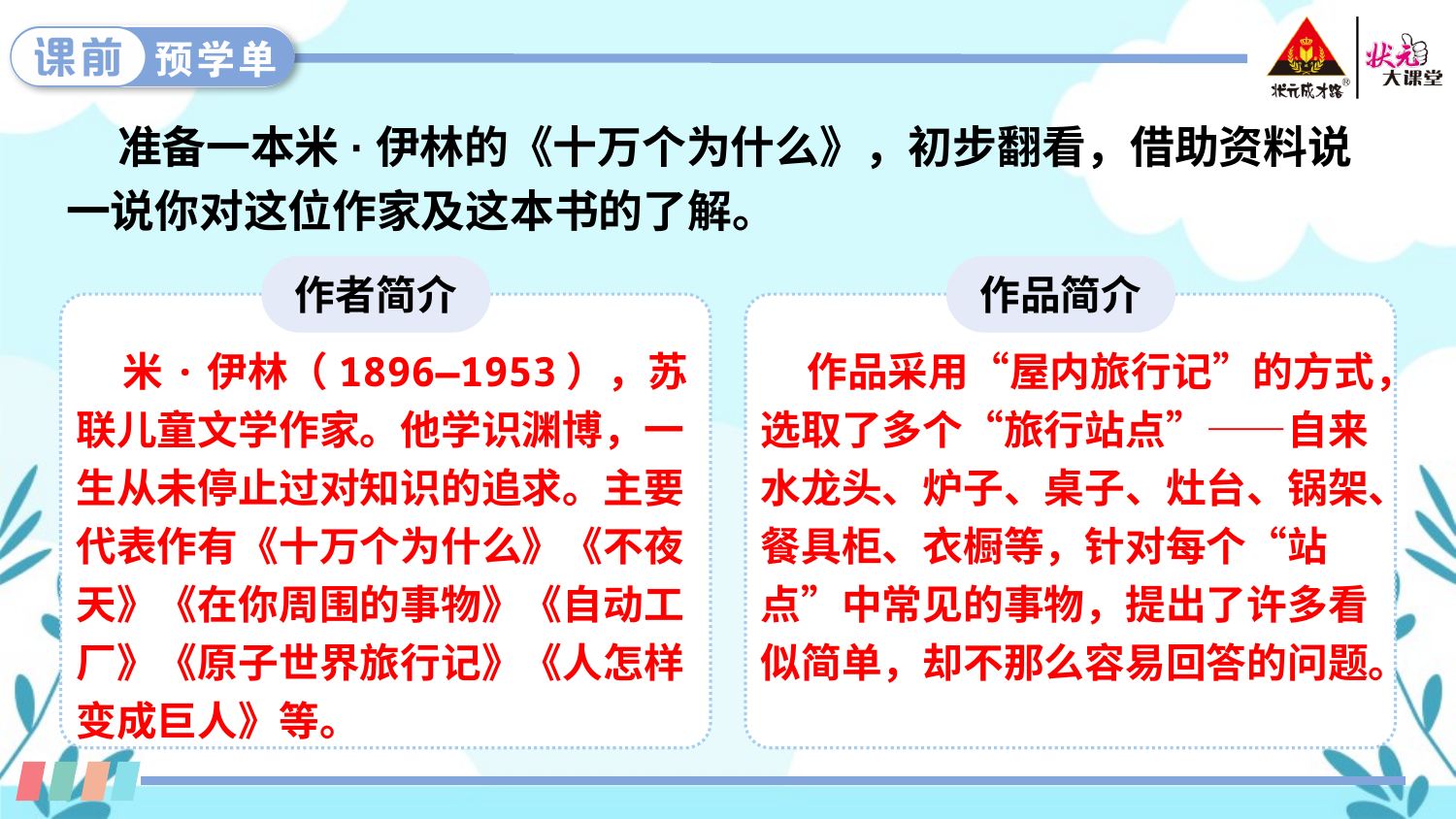

准备一本米·伊林的《十万个为什么》，初步翻看，借助资料说一说你对这位作家及这本书的了解。
作者简介

作品简介

    米·伊林（1896—1953），苏联儿童文学作家。他学识渊博，一生从未停止过对知识的追求。主要代表作有《十万个为什么》《不夜天》《在你周围的事物》《自动工厂》《原子世界旅行记》《人怎样变成巨人》等。
    作品采用“屋内旅行记”的方式，选取了多个“旅行站点”——自来水龙头、炉子、桌子、灶台、锅架、餐具柜、衣橱等，针对每个“站点”中常见的事物，提出了许多看似简单，却不那么容易回答的问题。